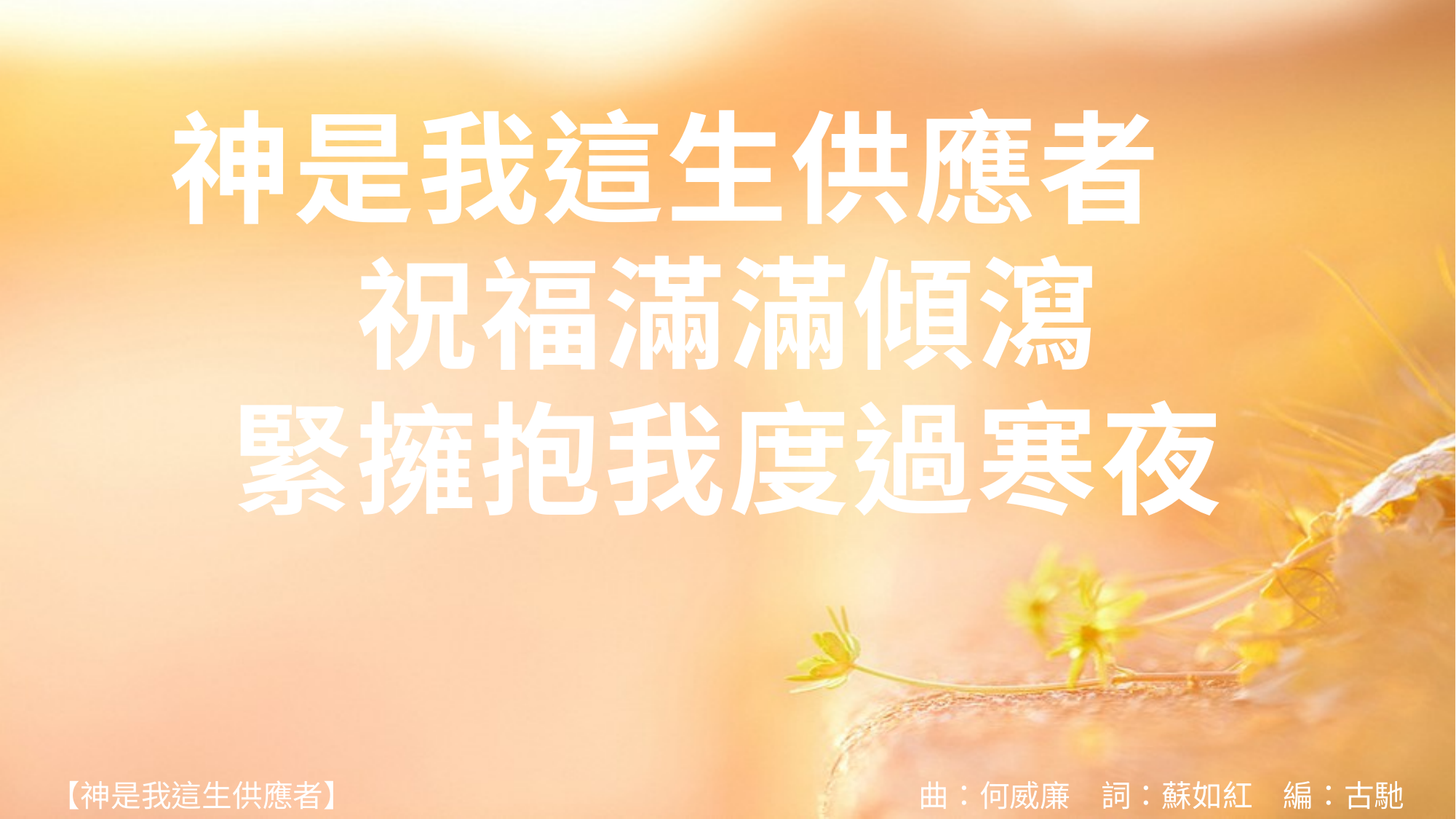

神是我這生供應者
祝福滿滿傾瀉
緊擁抱我度過寒夜
【神是我這生供應者】                                                                                    曲：何威廉　詞：蘇如紅　編：古馳